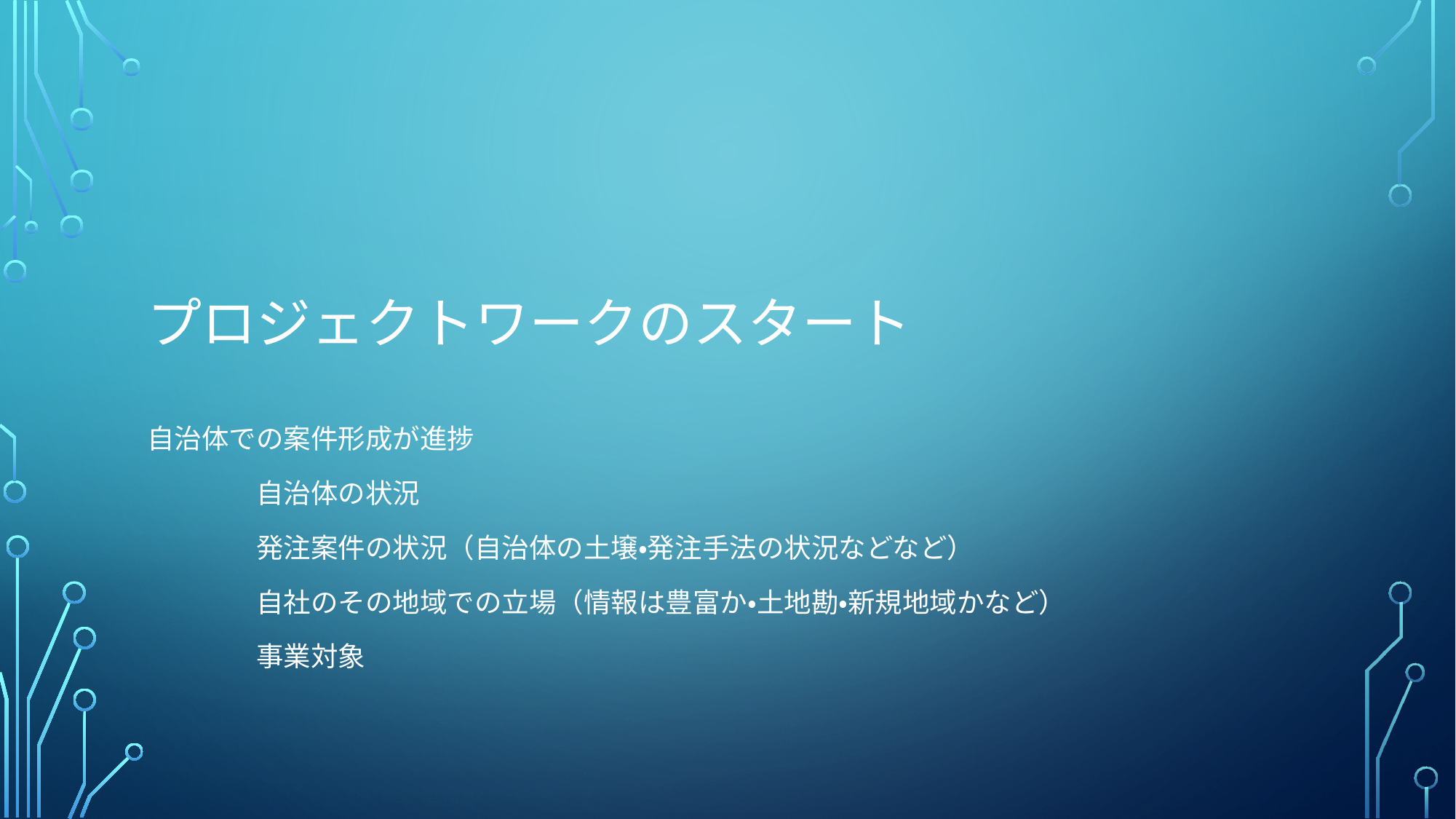

# プロジェクトワークのスタート
自治体での案件形成が進捗
	自治体の状況
	発注案件の状況（自治体の土壌・発注手法の状況などなど）
	自社のその地域での立場（情報は豊富か・土地勘・新規地域かなど）
	事業対象